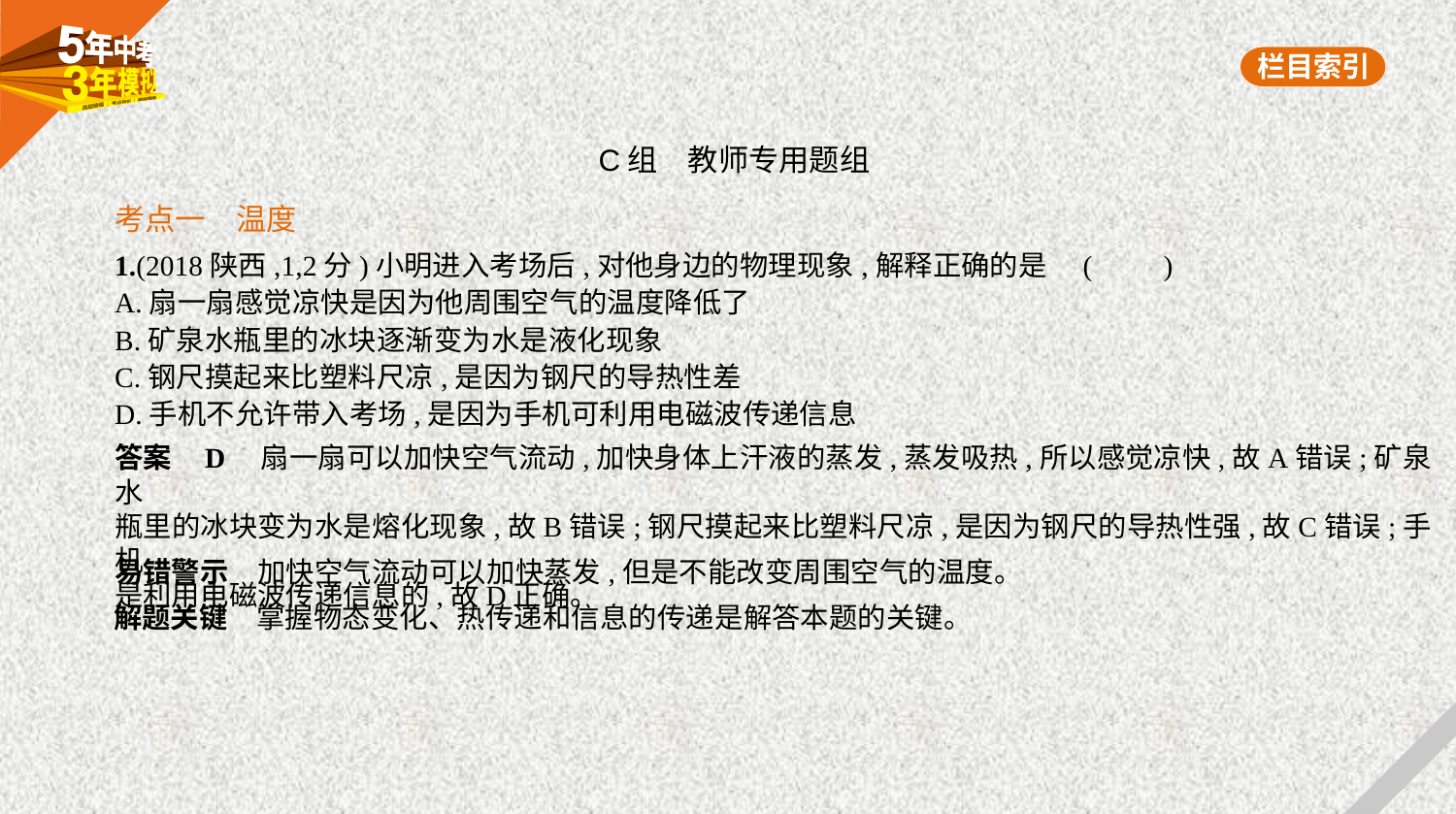

C组　教师专用题组
考点一　温度
1.(2018陕西,1,2分)小明进入考场后,对他身边的物理现象,解释正确的是 (　　)
A.扇一扇感觉凉快是因为他周围空气的温度降低了
B.矿泉水瓶里的冰块逐渐变为水是液化现象
C.钢尺摸起来比塑料尺凉,是因为钢尺的导热性差
D.手机不允许带入考场,是因为手机可利用电磁波传递信息
答案    D　扇一扇可以加快空气流动,加快身体上汗液的蒸发,蒸发吸热,所以感觉凉快,故A错误;矿泉水
瓶里的冰块变为水是熔化现象,故B错误;钢尺摸起来比塑料尺凉,是因为钢尺的导热性强,故C错误;手机
是利用电磁波传递信息的,故D正确。
易错警示　加快空气流动可以加快蒸发,但是不能改变周围空气的温度。
解题关键　掌握物态变化、热传递和信息的传递是解答本题的关键。